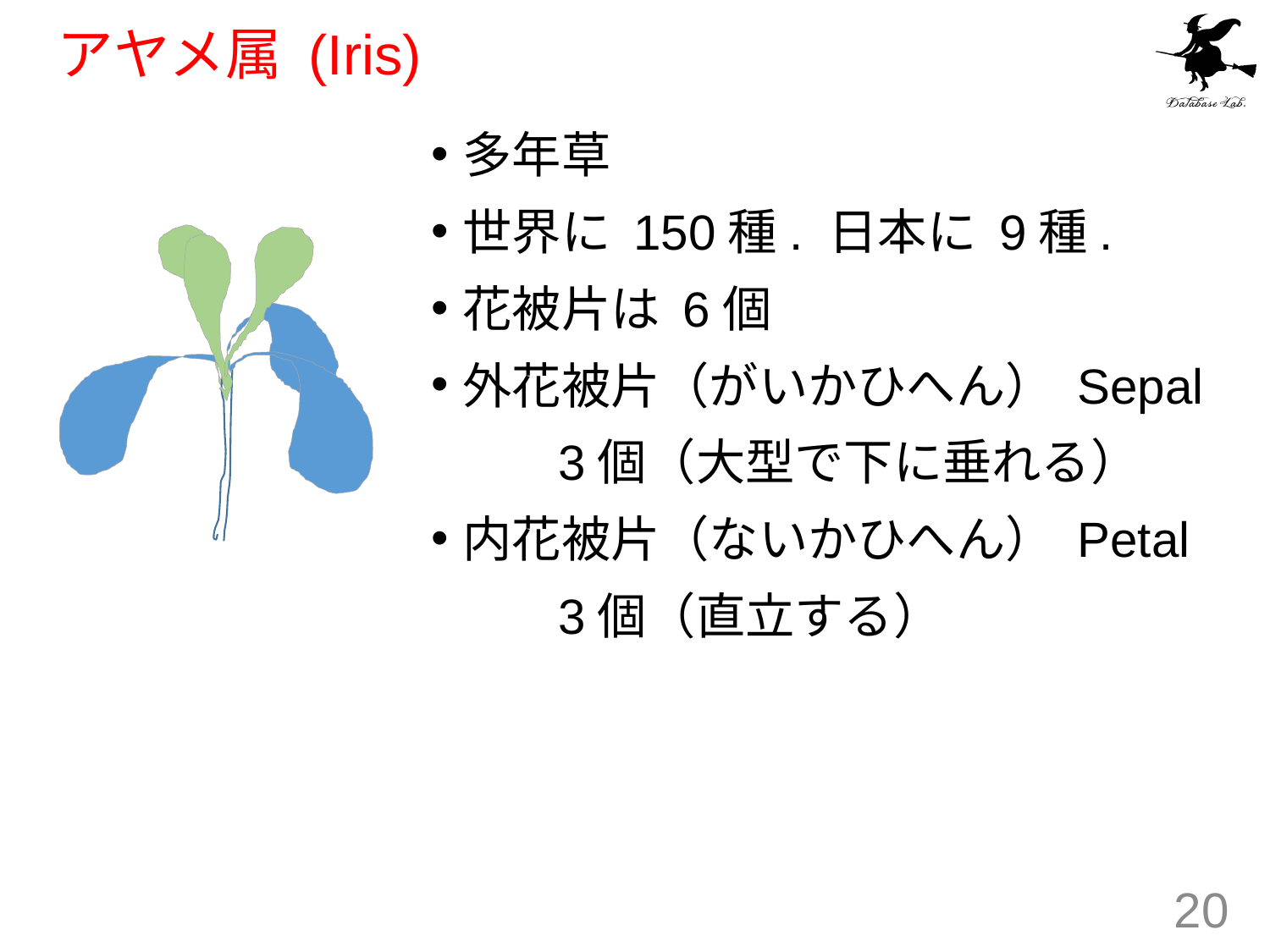

# アヤメ属 (Iris)
多年草
世界に 150種. 日本に 9種.
花被片は 6個
外花被片（がいかひへん） Sepal
	3個（大型で下に垂れる）
内花被片（ないかひへん） Petal
	3個（直立する）

20